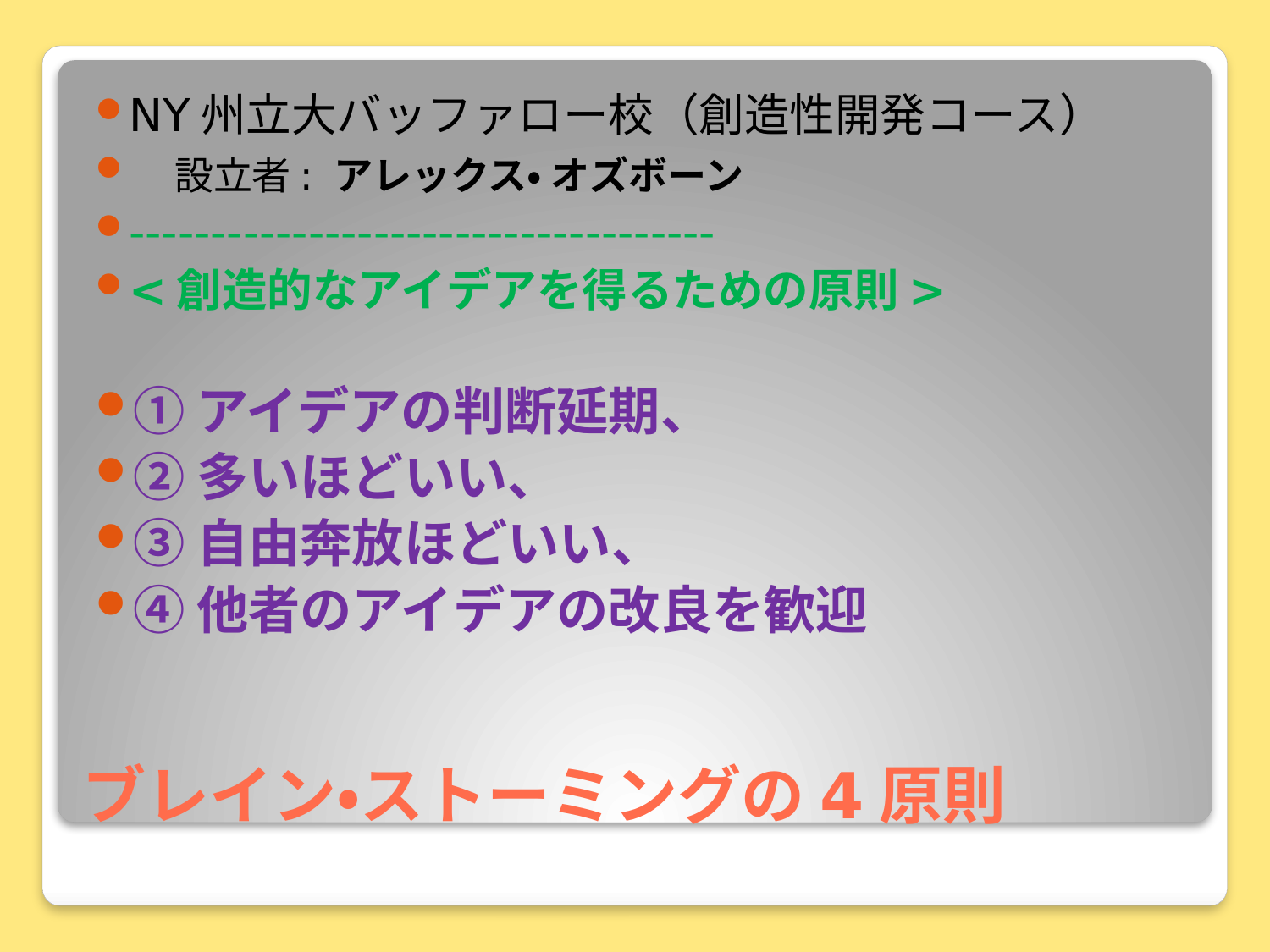

NY州立大バッファロー校（創造性開発コース）
　設立者: アレックス・ オズボーン
------------------------------------
<創造的なアイデアを得るための原則>

①アイデアの判断延期、
②多いほどいい、
③自由奔放ほどいい、
④他者のアイデアの改良を歓迎

# ブレイン・ストーミングの4原則